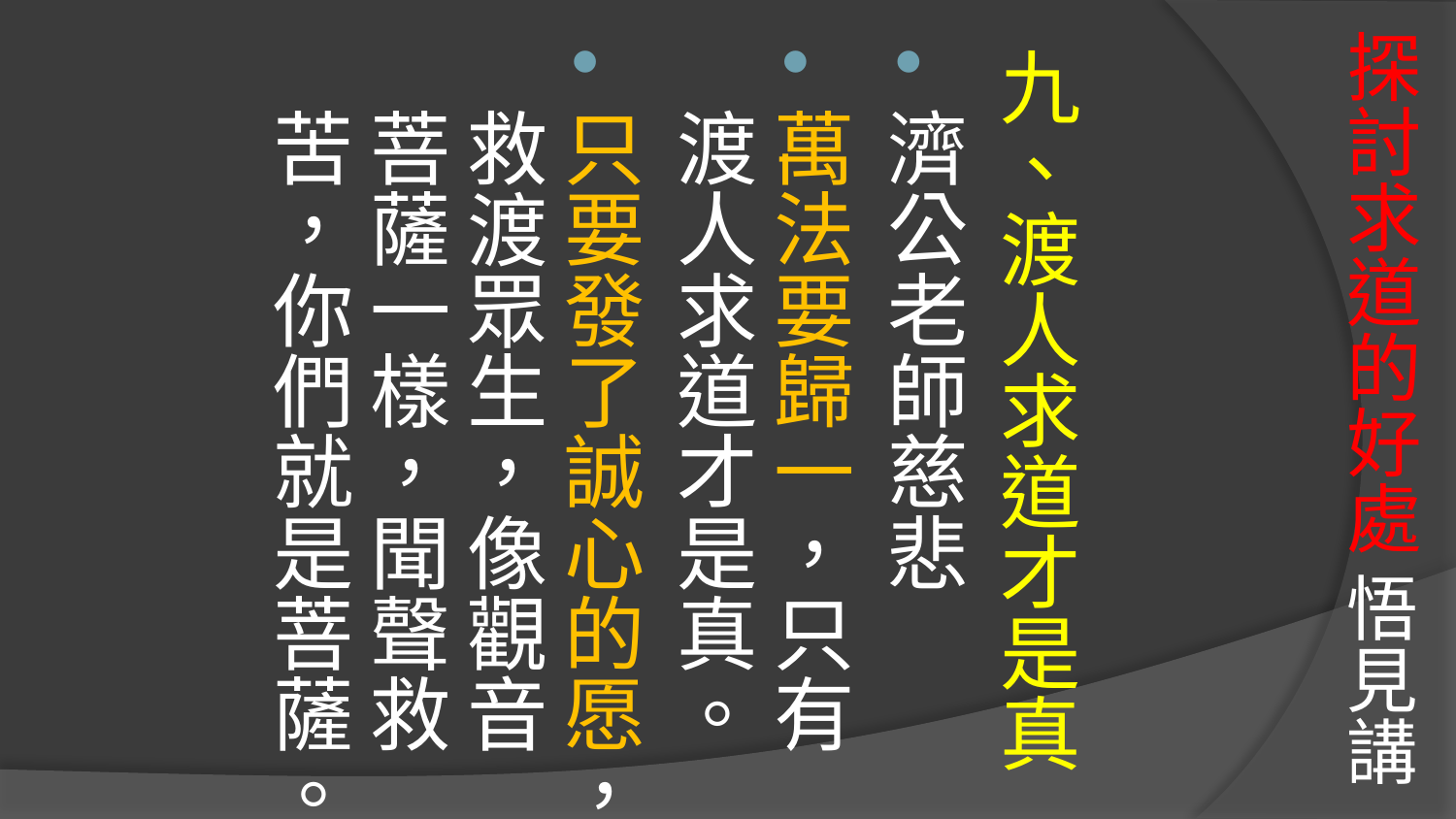

# 探討求道的好處 悟見講
九、渡人求道才是真
濟公老師慈悲
萬法要歸一，只有渡人求道才是真。
只要發了誠心的愿，救渡眾生，像觀音菩薩一樣，聞聲救苦，你們就是菩薩。